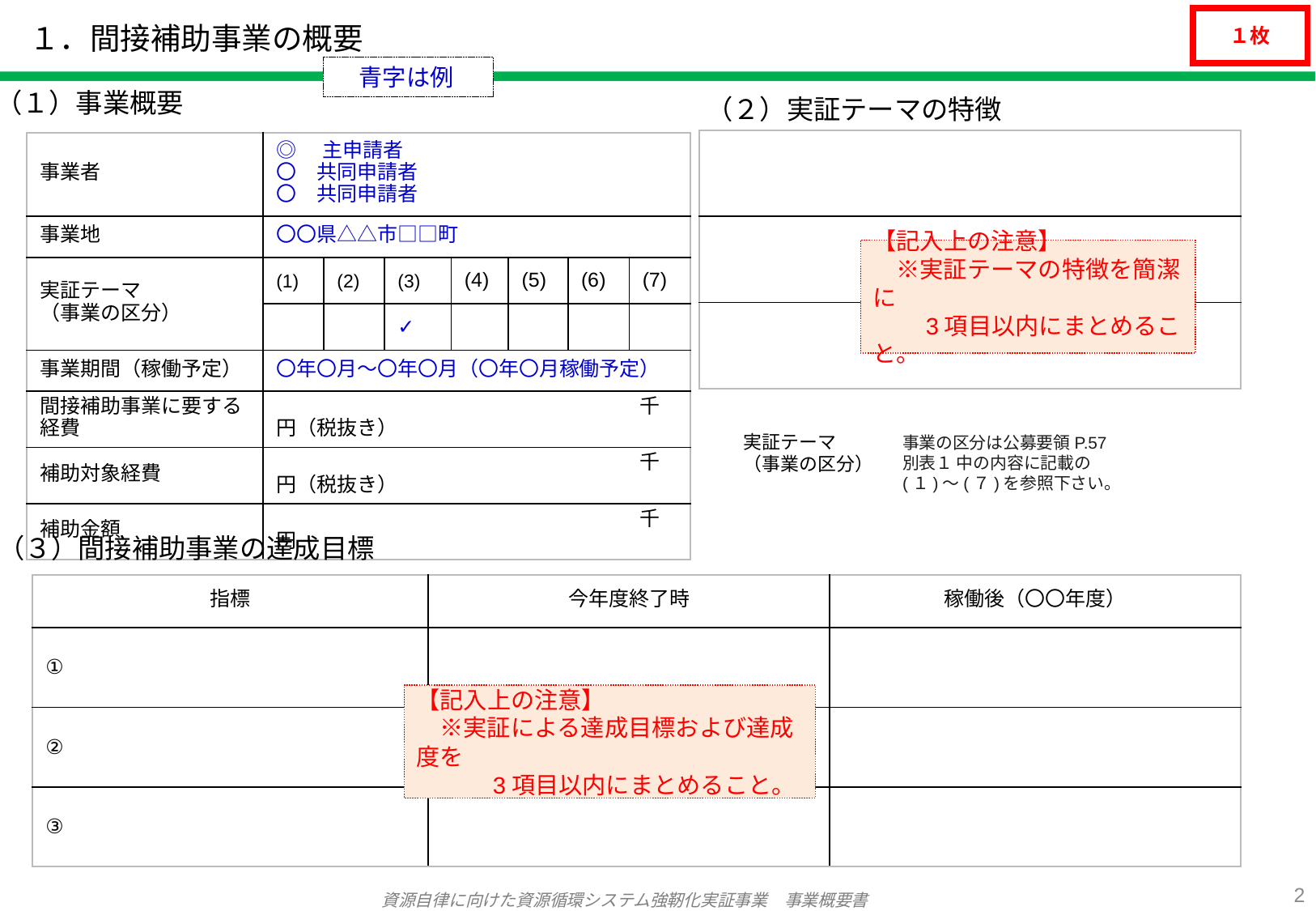

１枚
# １．間接補助事業の概要
青字は例
（１）事業概要
（２）実証テーマの特徴
|  |
| --- |
|  |
|  |
| 事業者 | ◎　主申請者 〇　共同申請者 〇　共同申請者 |  |  |  |  |  |  |
| --- | --- | --- | --- | --- | --- | --- | --- |
| 事業地 | 〇〇県△△市□□町 |  |  |  |  |  |  |
| 実証テーマ （事業の区分） | (1) | (2) | (3) | (4) | (5) | (6) | (7) |
|  |  |  | ✓ |  |  |  |  |
| 事業期間（稼働予定） | 〇年〇月～〇年〇月（〇年〇月稼働予定） |  |  |  |  |  |  |
| 間接補助事業に要する経費 | 千円（税抜き） |  |  |  |  |  |  |
| 補助対象経費 | 千円（税抜き） |  |  |  |  |  |  |
| 補助金額 | 千円 |  |  |  |  |  |  |
【記入上の注意】
　※実証テーマの特徴を簡潔に
　　3項目以内にまとめること。
実証テーマ
（事業の区分）

事業の区分は公募要領P.57
別表１ 中の内容に記載の
(１)～(７)を参照下さい。
（３）間接補助事業の達成目標
| 指標 | 今年度終了時 | 稼働後（〇〇年度） |
| --- | --- | --- |
| ① |  |  |
| ② |  |  |
| ③ |  |  |
【記入上の注意】
　※実証による達成目標および達成度を
　　　3項目以内にまとめること。
2